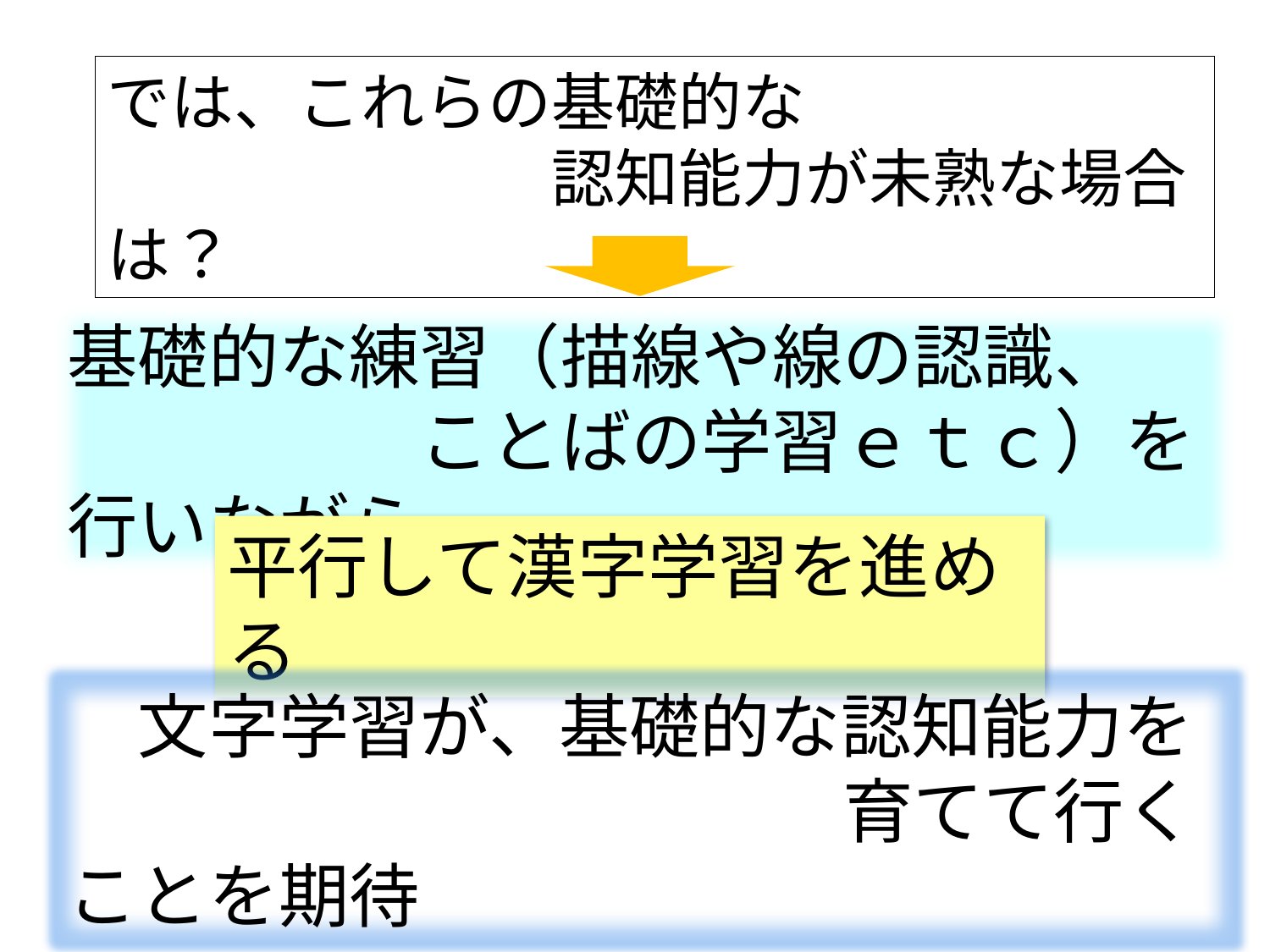

では、これらの基礎的な
　　　　　　　認知能力が未熟な場合は？

基礎的な練習（描線や線の認識、
　　　　　ことばの学習ｅｔｃ）を行いながら
平行して漢字学習を進める
　文字学習が、基礎的な認知能力を
　　　　　　　　　　　育てて行くことを期待